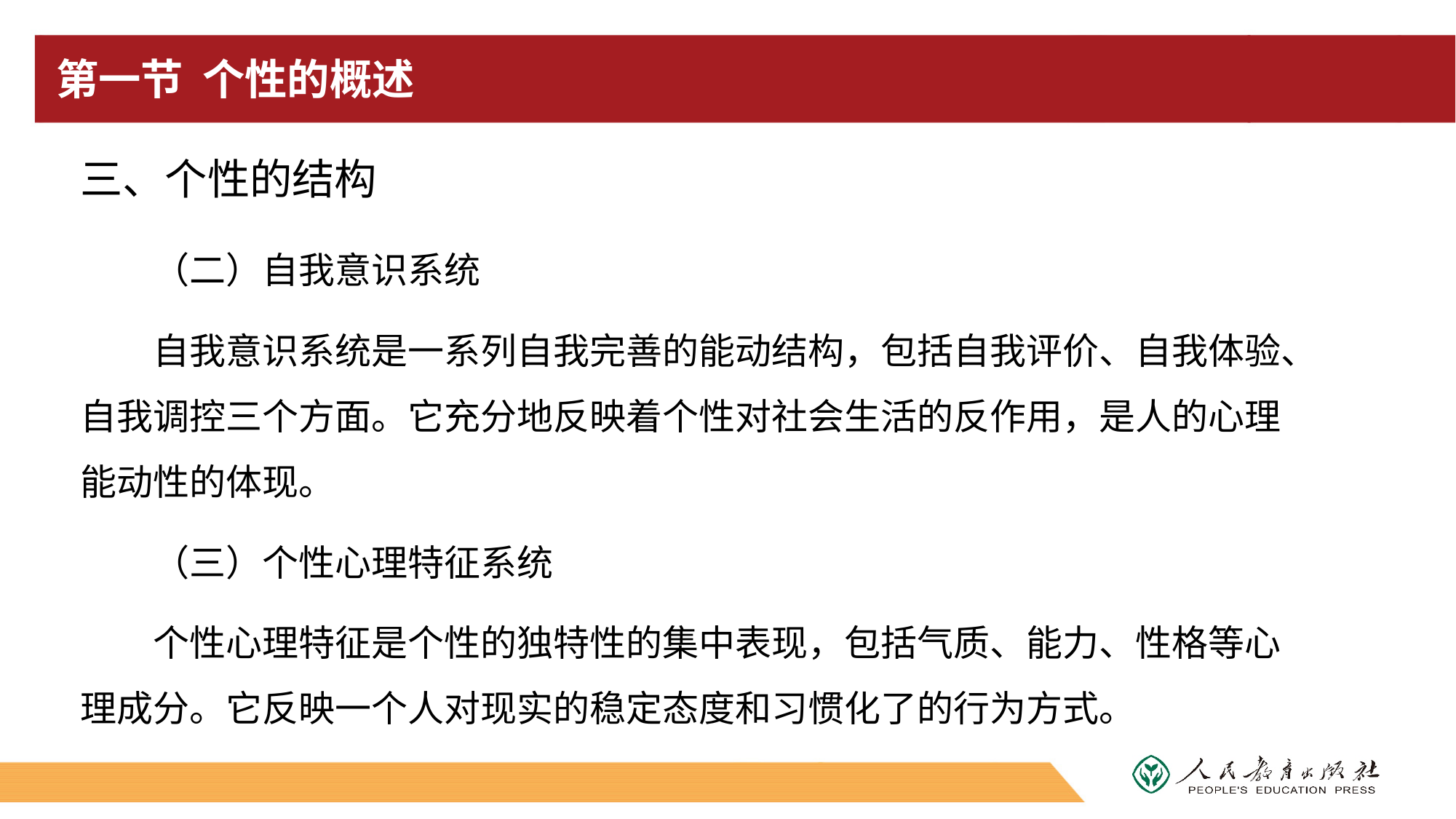

# 第一节  个性的概述
三、个性的结构
（二）自我意识系统
自我意识系统是一系列自我完善的能动结构，包括自我评价、自我体验、自我调控三个方面。它充分地反映着个性对社会生活的反作用，是人的心理能动性的体现。
（三）个性心理特征系统
个性心理特征是个性的独特性的集中表现，包括气质、能力、性格等心理成分。它反映一个人对现实的稳定态度和习惯化了的行为方式。